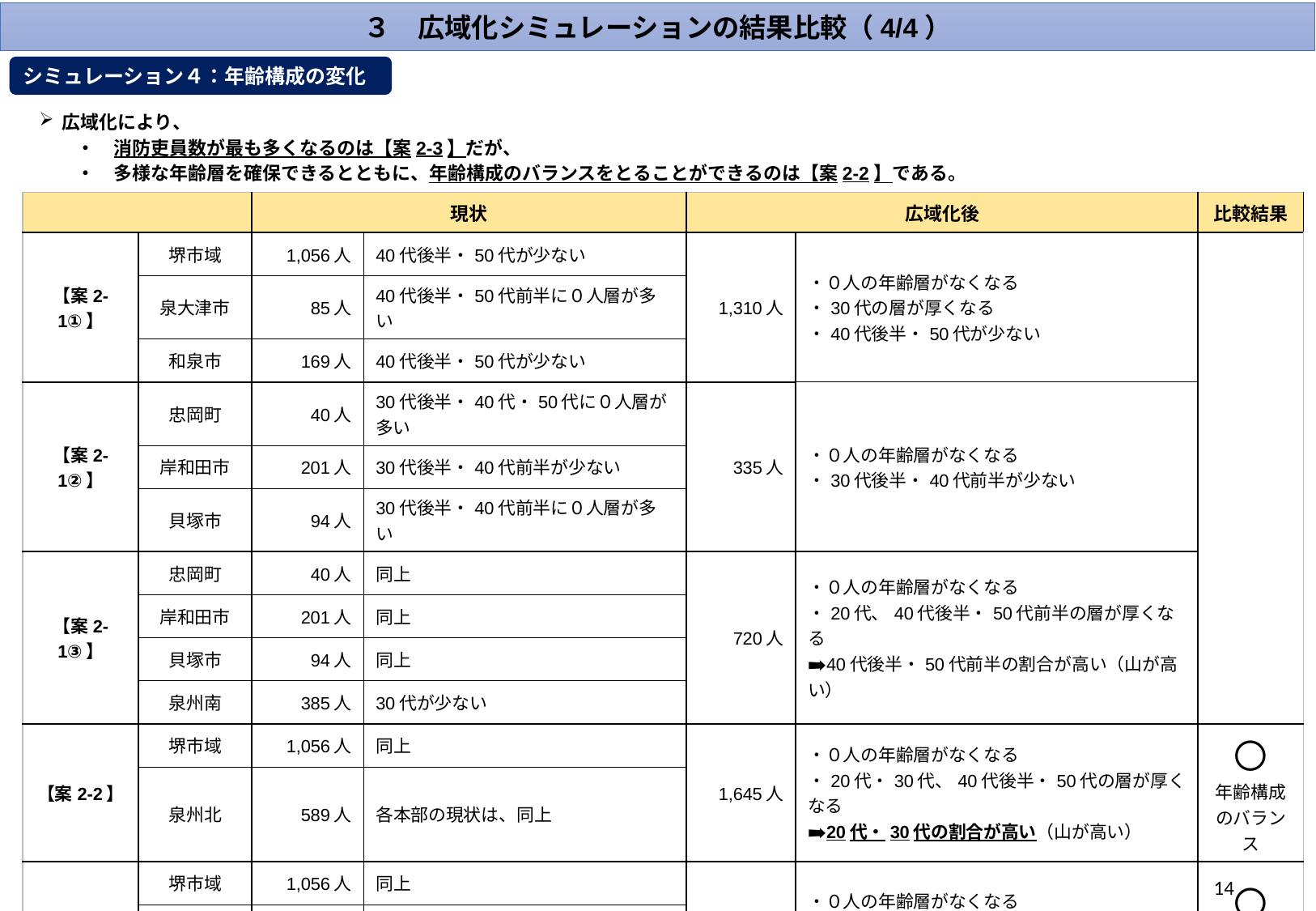

３　広域化シミュレーションの結果比較（4/4）
シミュレーション４：年齢構成の変化
広域化により、
　　・　消防吏員数が最も多くなるのは【案2-3】だが、
　　・　多様な年齢層を確保できるとともに、年齢構成のバランスをとることができるのは【案2-2】である。
|  |  | 現状 | 現状 | 広域化後 | 広域化後 | 比較結果 |
| --- | --- | --- | --- | --- | --- | --- |
| 【案2-1①】 | 堺市域 | 1,056人 | 40代後半・50代が少ない | 1,310人 | ・０人の年齢層がなくなる ・30代の層が厚くなる ・40代後半・50代が少ない |  |
|  | 泉大津市 | 85人 | 40代後半・50代前半に０人層が多い |  |  |  |
|  | 和泉市 | 169人 | 40代後半・50代が少ない |  |  |  |
| 【案2-1②】 | 忠岡町 | 40人 | 30代後半・40代・50代に０人層が多い | 335人 | ・０人の年齢層がなくなる ・30代後半・40代前半が少ない |  |
|  | 岸和田市 | 201人 | 30代後半・40代前半が少ない |  |  |  |
|  | 貝塚市 | 94人 | 30代後半・40代前半に０人層が多い |  |  |  |
| 【案2-1③】 | 忠岡町 | 40人 | 同上 | 720人 | ・０人の年齢層がなくなる ・20代、40代後半・50代前半の層が厚くなる ➡40代後半・50代前半の割合が高い（山が高い） |  |
|  | 岸和田市 | 201人 | 同上 |  |  |  |
|  | 貝塚市 | 94人 | 同上 |  |  |  |
|  | 泉州南 | 385人 | 30代が少ない |  |  |  |
| 【案2-2】 | 堺市域 | 1,056人 | 同上 | 1,645人 | ・０人の年齢層がなくなる ・20代・30代、40代後半・50代の層が厚くなる ➡20代・30代の割合が高い（山が高い） | 〇 年齢構成のバランス |
|  | 泉州北 | 589人 | 各本部の現状は、同上 |  |  |  |
| 【案2-3】 | 堺市域 | 1,056人 | 同上 | 2,030人 | ・０人の年齢層がなくなる ・20代・30代、40代後半・50代の層が厚くなる | 〇 吏員数が 最多 |
|  | 泉州北 | 589人 | 各本部の現状は、同上 |  |  |  |
|  | 泉州南 | 385人 | 同上 |  |  |  |
14